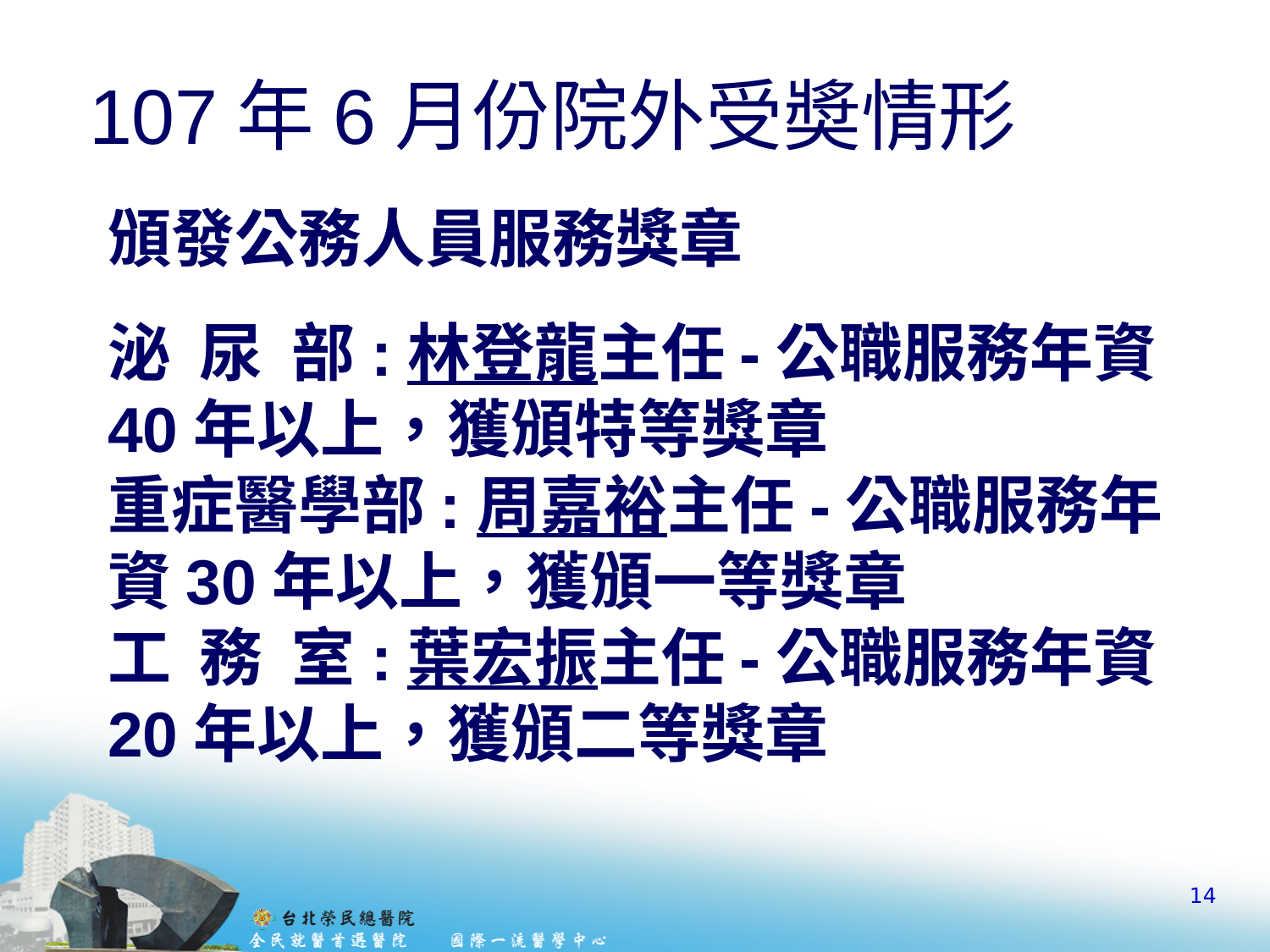

# 107年6月份院外受奬情形
頒發公務人員服務獎章

泌  尿  部:林登龍主任-公職服務年資40年以上，獲頒特等獎章
重症醫學部:周嘉裕主任-公職服務年資30年以上，獲頒一等獎章
工  務  室:葉宏振主任-公職服務年資20年以上，獲頒二等獎章
14